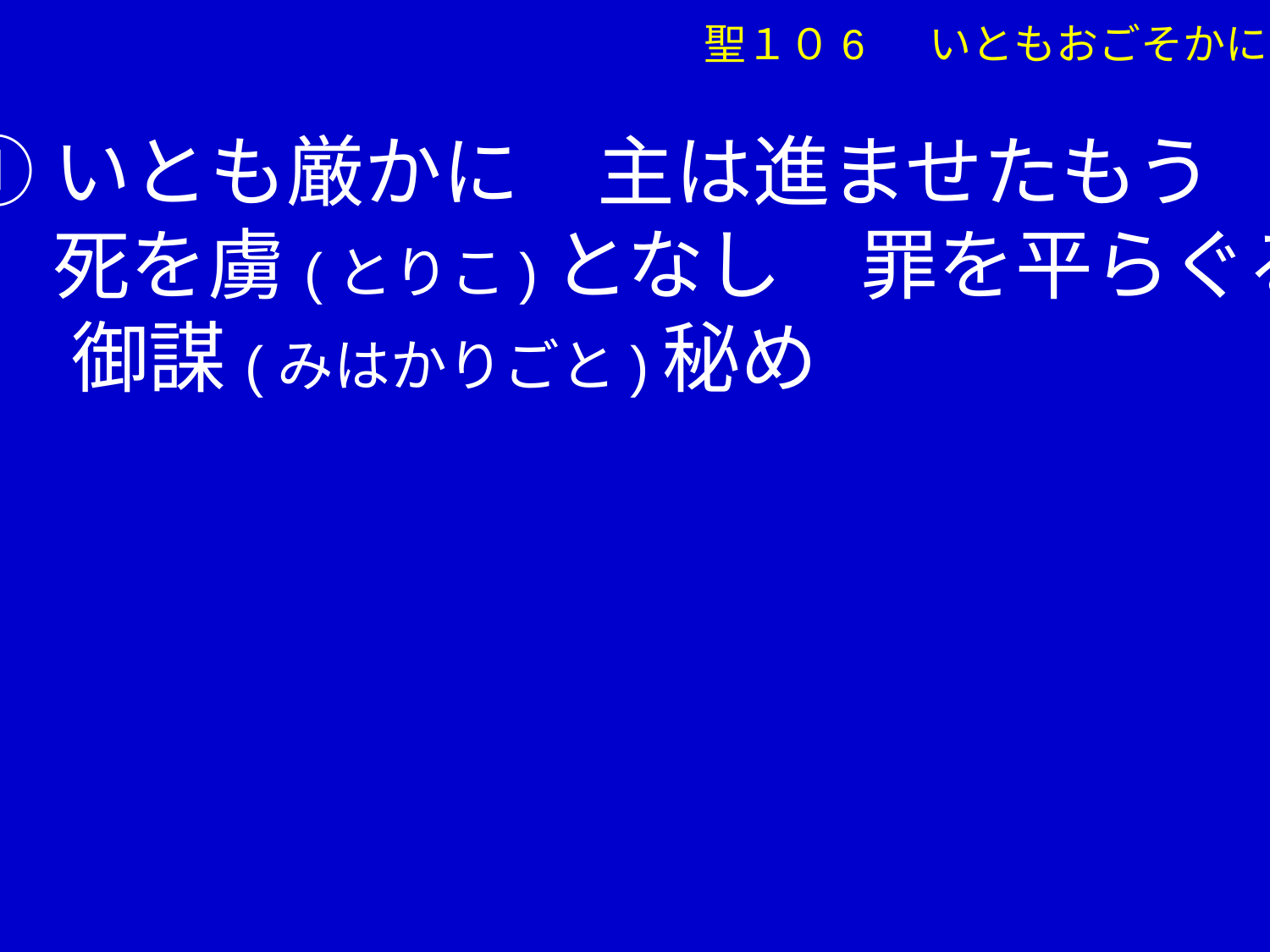

聖１０6 　いともおごそかに
①いとも厳かに　主は進ませたもう
　 死を虜(とりこ)となし　罪を平らぐる
 　御謀(みはかりごと)秘め